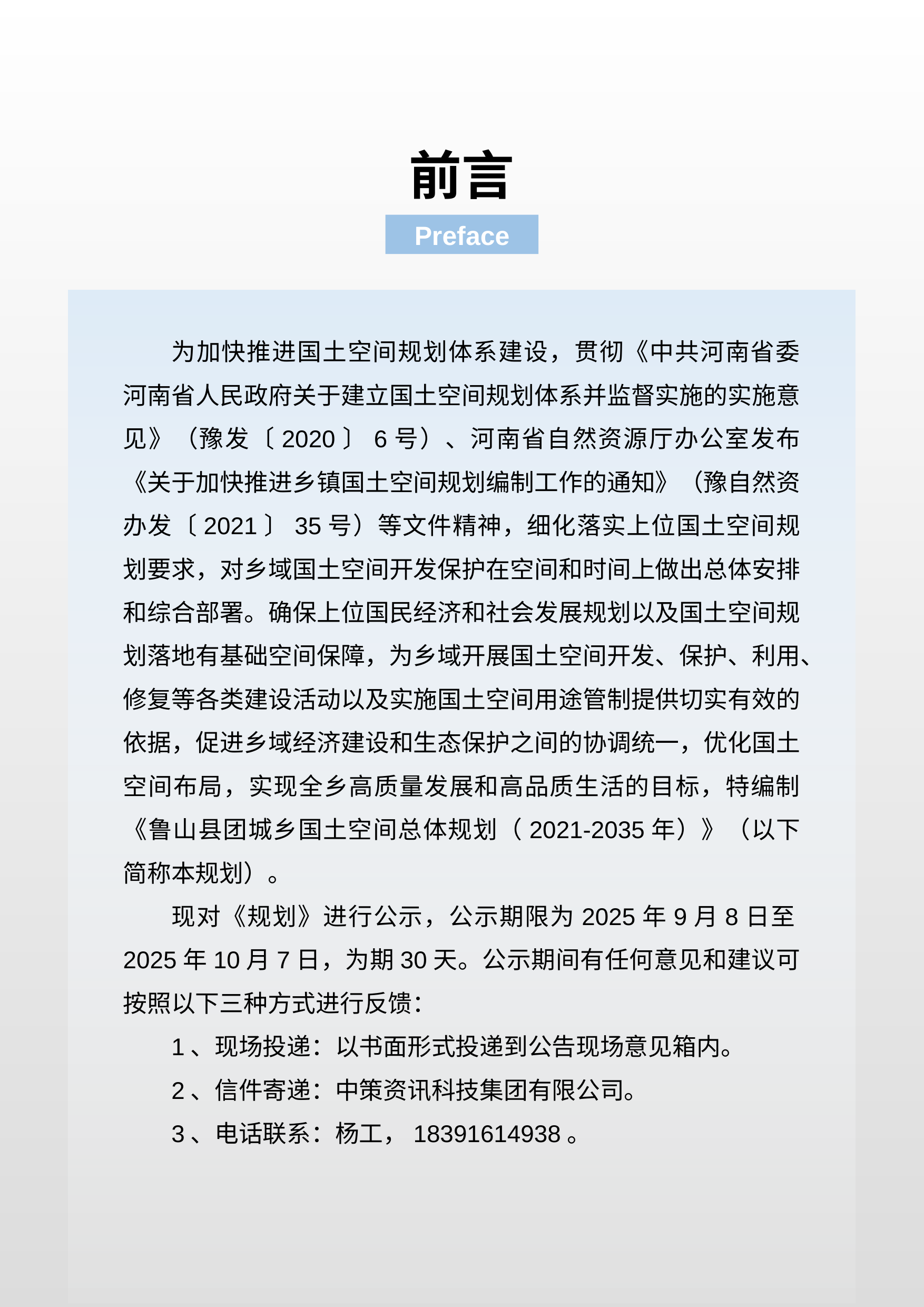

前言
Preface

为加快推进国土空间规划体系建设，贯彻《中共河南省委 河南省人民政府关于建立国土空间规划体系并监督实施的实施意见》（豫发〔2020〕6号）、河南省自然资源厅办公室发布《关于加快推进乡镇国土空间规划编制工作的通知》（豫自然资办发〔2021〕35号）等文件精神，细化落实上位国土空间规划要求，对乡域国土空间开发保护在空间和时间上做出总体安排和综合部署。确保上位国民经济和社会发展规划以及国土空间规划落地有基础空间保障，为乡域开展国土空间开发、保护、利用、修复等各类建设活动以及实施国土空间用途管制提供切实有效的依据，促进乡域经济建设和生态保护之间的协调统一，优化国土空间布局，实现全乡高质量发展和高品质生活的目标，特编制《鲁山县团城乡国土空间总体规划（2021-2035年）》（以下简称本规划）。
现对《规划》进行公示，公示期限为2025年9月8日至2025年10月7日，为期30天。公示期间有任何意见和建议可按照以下三种方式进行反馈：
1、现场投递：以书面形式投递到公告现场意见箱内。
2、信件寄递：中策资讯科技集团有限公司。
3、电话联系：杨工，18391614938。